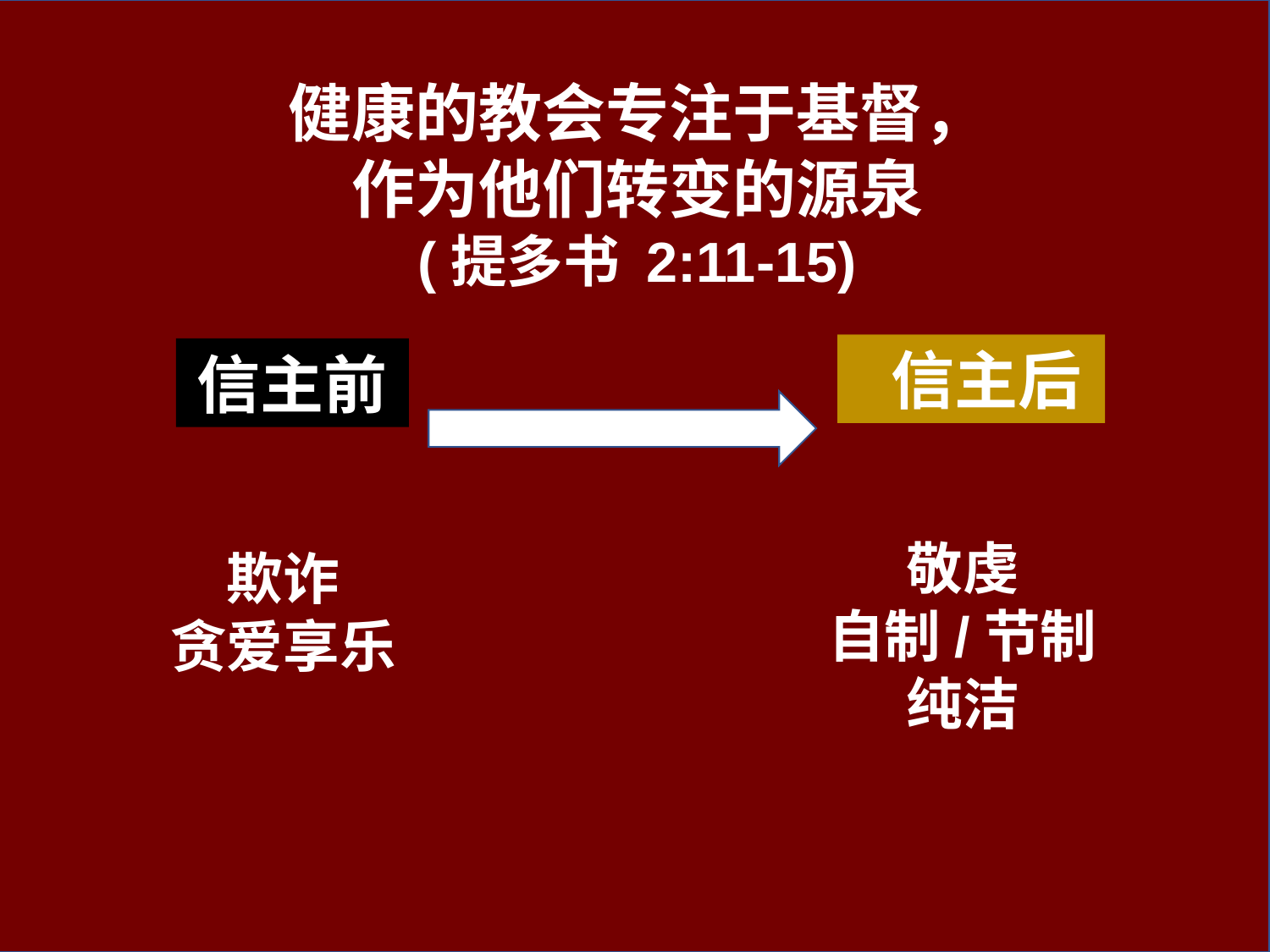

健康的教会专注于基督，
作为他们转变的源泉
(提多书 2:11-15)
 信主后
信主前

敬虔
自制/节制
纯洁
欺诈
贪爱享乐